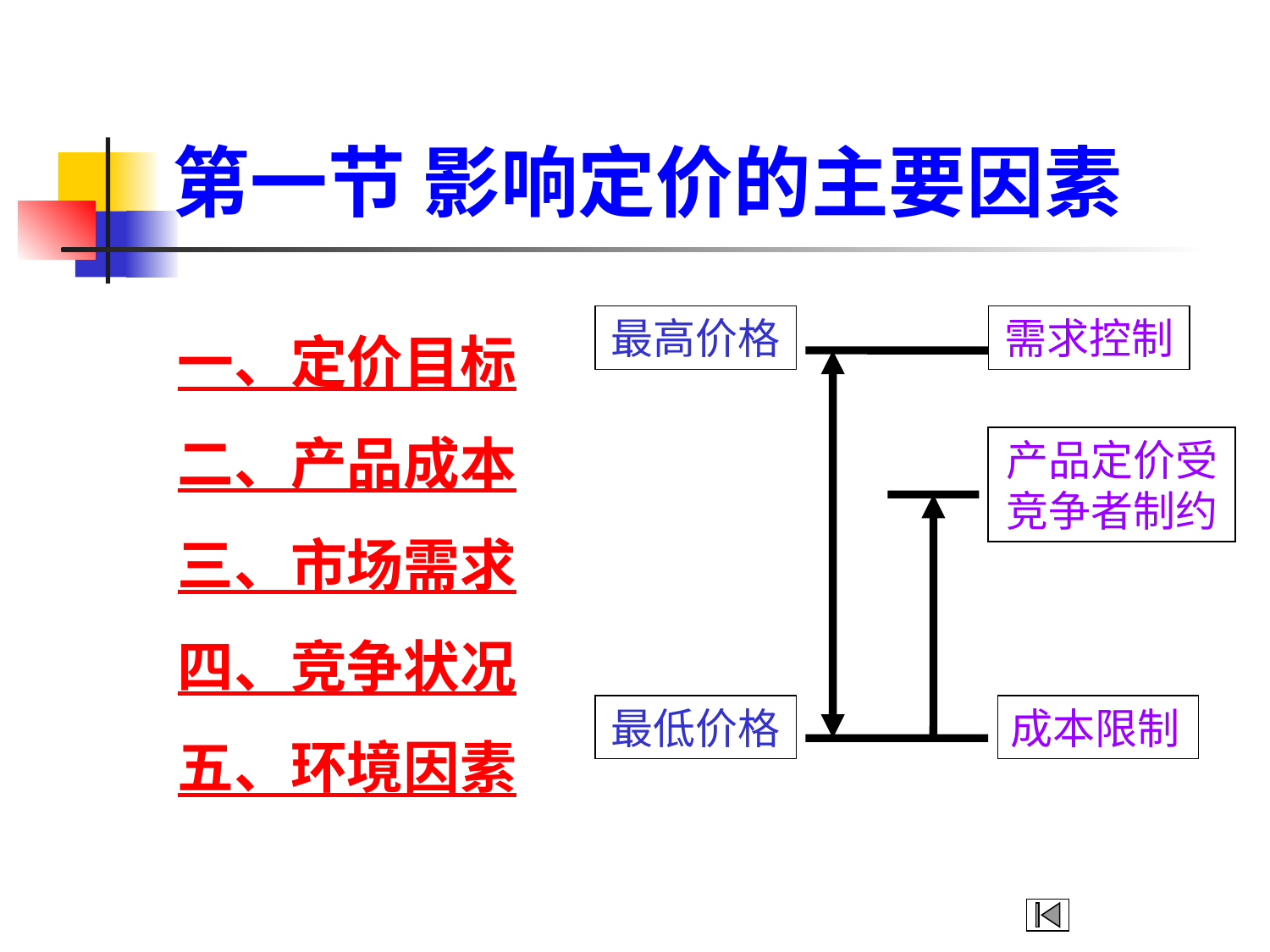

# 第一节 影响定价的主要因素
一、定价目标
二、产品成本
三、市场需求
四、竞争状况
五、环境因素
最高价格
需求控制

产品定价受竞争者制约
最低价格
成本限制
5